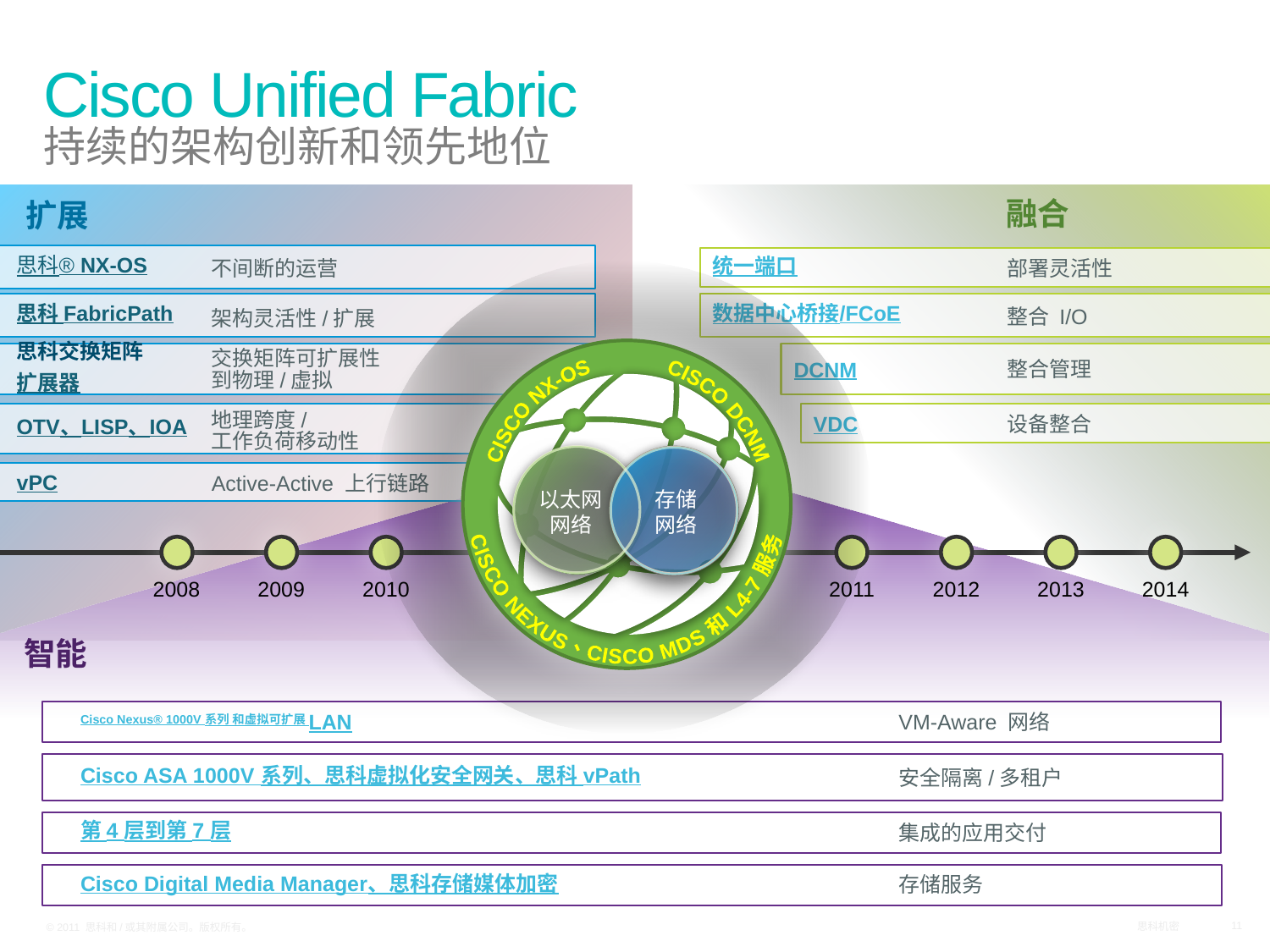

# Cisco Unified Fabric 持续的架构创新和领先地位

扩展

融合
统一端口
部署灵活性
数据中心桥接/FCoE
整合 I/O
整合管理
DCNM
设备整合
VDC
思科® NX-OS
不间断的运营
思科 FabricPath
架构灵活性/扩展
交换矩阵可扩展性
到物理/虚拟
思科交换矩阵
扩展器
OTV、LISP、IOA
地理跨度/
工作负荷移动性
vPC
Active-Active 上行链路

CISCO NEXUS、CISCO MDS 和 L4-7 服务
CISCO DCNM
CISCO NX-OS

以太网
网络
存储
网络

智能

2008
2009
2010
2011
2012
2013
2014
Cisco Nexus® 1000V 系列 和虚拟可扩展 LAN
VM-Aware 网络
Cisco ASA 1000V 系列、思科虚拟化安全网关、思科 vPath
安全隔离/多租户
第 4 层到第 7 层
集成的应用交付
存储服务
Cisco Digital Media Manager、思科存储媒体加密